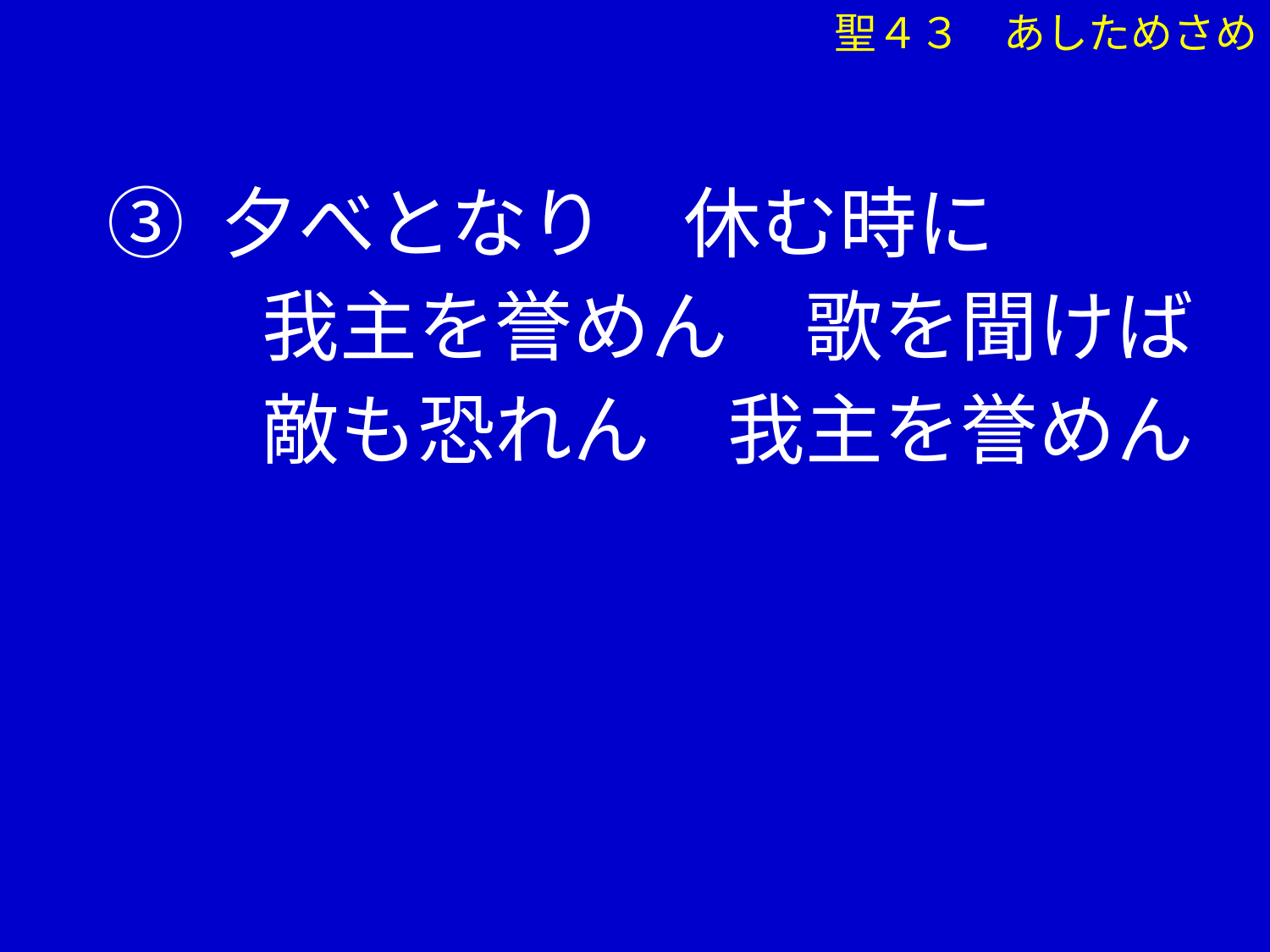

③ 夕べとなり　休む時に
　　我主を誉めん　歌を聞けば
　　敵も恐れん　我主を誉めん
聖４３　あしためさめ